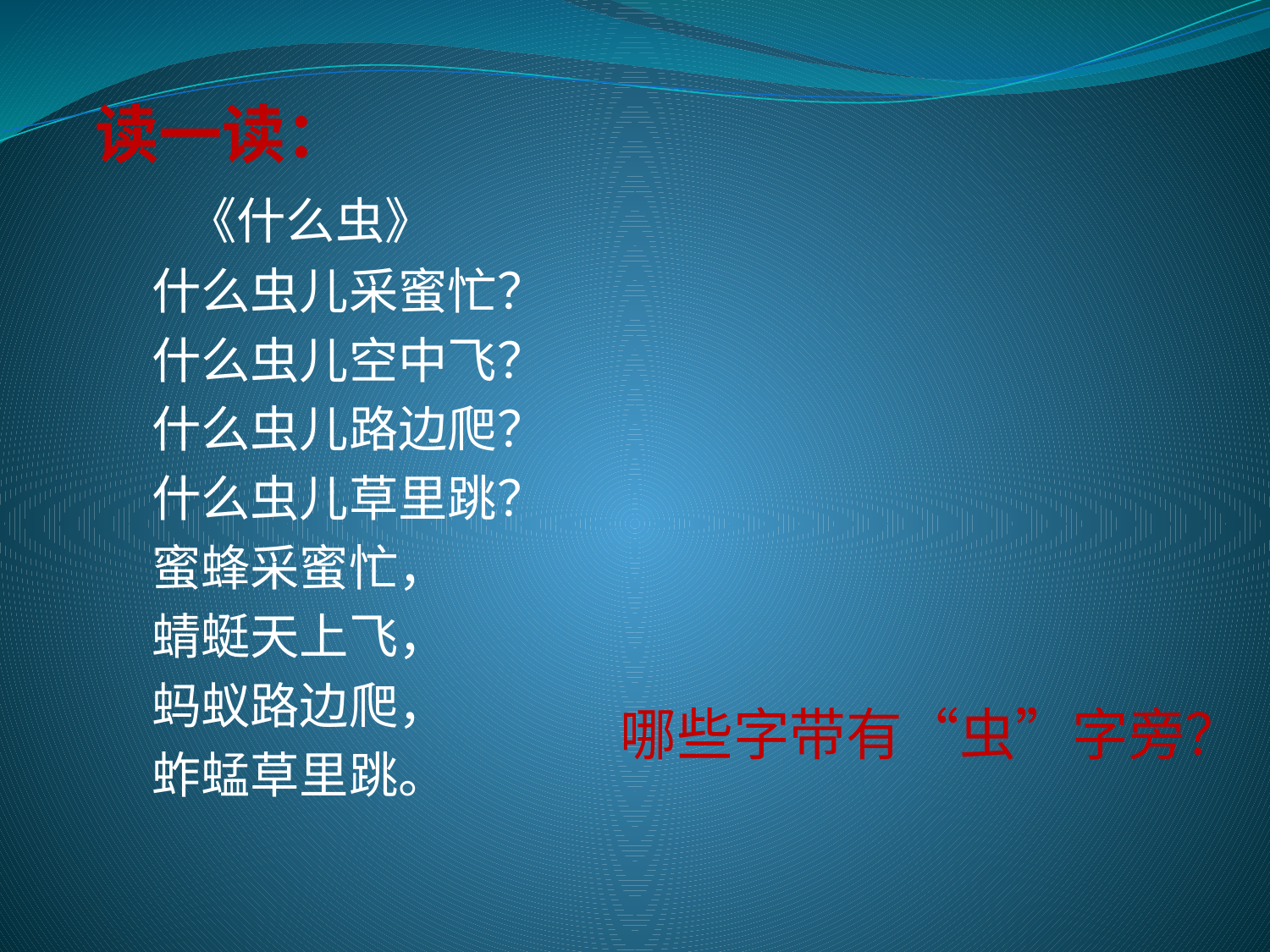

# 读一读：
       《什么虫》
     什么虫儿采蜜忙？
     什么虫儿空中飞？
     什么虫儿路边爬？
     什么虫儿草里跳？
     蜜蜂采蜜忙，
     蜻蜓天上飞，
     蚂蚁路边爬，
     蚱蜢草里跳。

哪些字带有“虫”字旁？